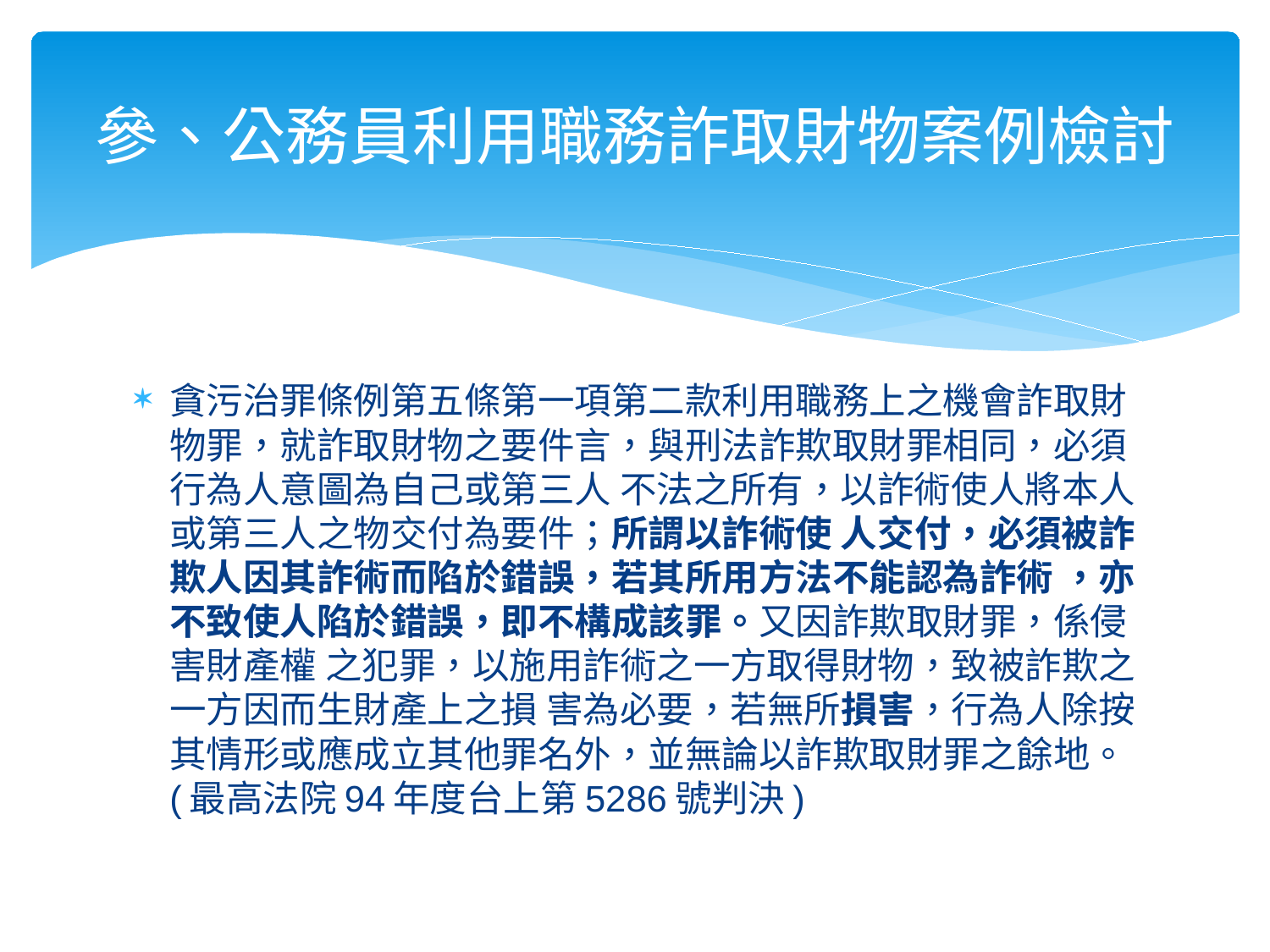

# 參、公務員利用職務詐取財物案例檢討
貪污治罪條例第五條第一項第二款利用職務上之機會詐取財物罪，就詐取財物之要件言，與刑法詐欺取財罪相同，必須行為人意圖為自己或第三人 不法之所有，以詐術使人將本人或第三人之物交付為要件；所謂以詐術使 人交付，必須被詐欺人因其詐術而陷於錯誤，若其所用方法不能認為詐術 ，亦不致使人陷於錯誤，即不構成該罪。又因詐欺取財罪，係侵害財產權 之犯罪，以施用詐術之一方取得財物，致被詐欺之一方因而生財產上之損 害為必要，若無所損害，行為人除按其情形或應成立其他罪名外，並無論以詐欺取財罪之餘地。 (最高法院94年度台上第5286號判決)